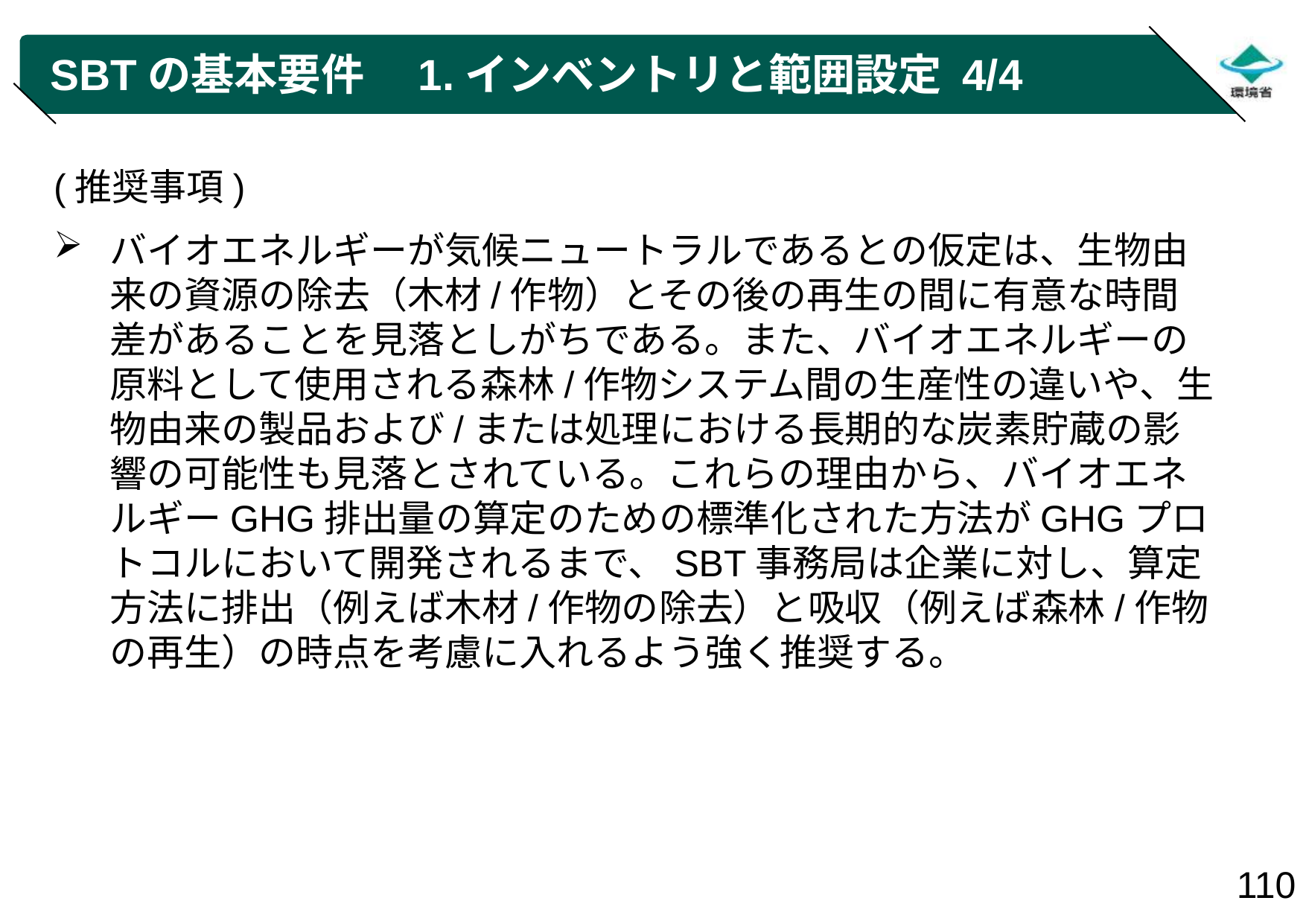

# SBTの基本要件　1.インベントリと範囲設定 4/4
(推奨事項)
バイオエネルギーが気候ニュートラルであるとの仮定は、生物由来の資源の除去（木材/作物）とその後の再生の間に有意な時間差があることを見落としがちである。また、バイオエネルギーの原料として使用される森林/作物システム間の生産性の違いや、生物由来の製品および/または処理における長期的な炭素貯蔵の影響の可能性も見落とされている。これらの理由から、バイオエネルギーGHG排出量の算定のための標準化された方法がGHGプロトコルにおいて開発されるまで、SBT事務局は企業に対し、算定方法に排出（例えば木材/作物の除去）と吸収（例えば森林/作物の再生）の時点を考慮に入れるよう強く推奨する。